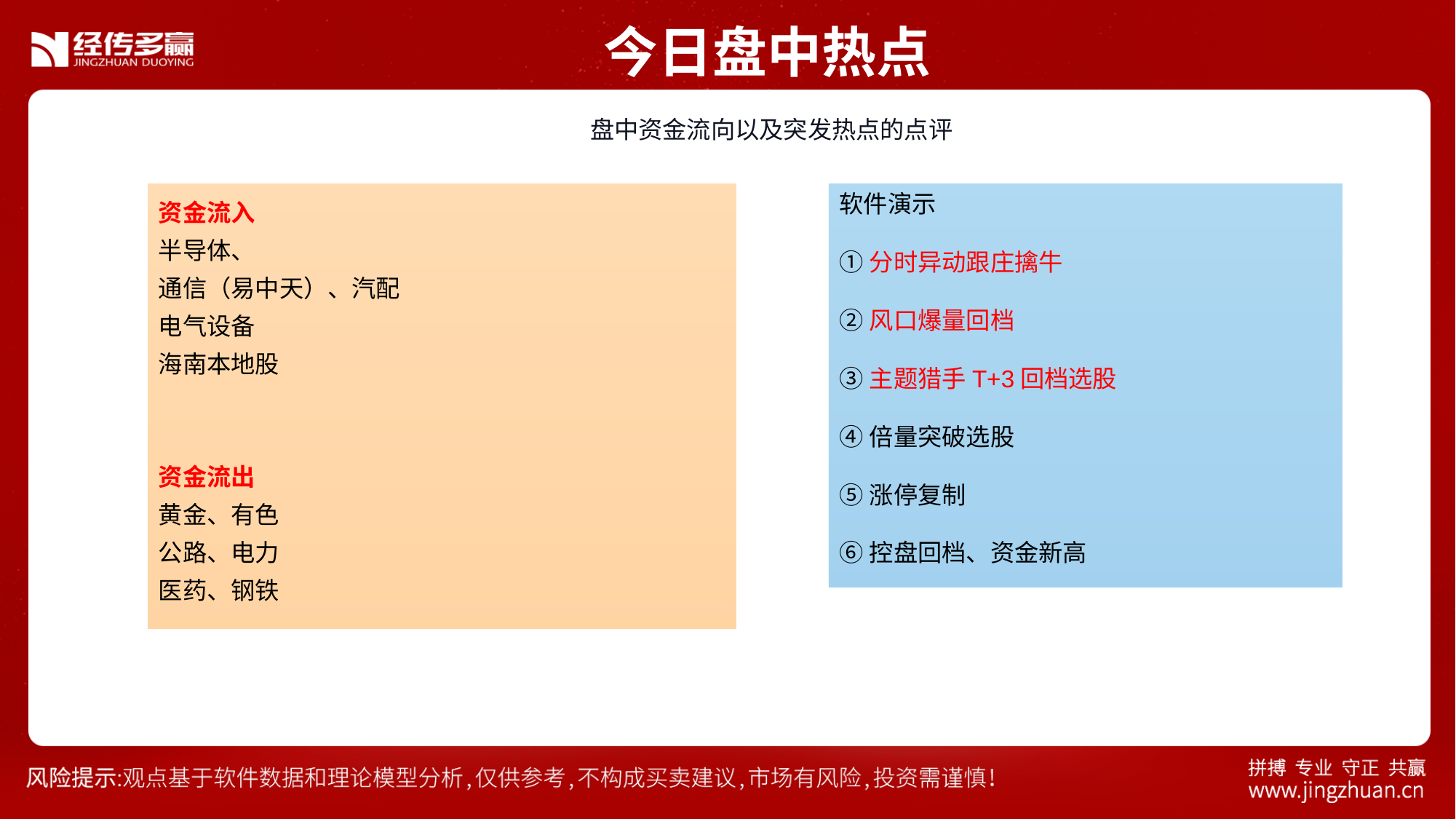

今日盘中热点
          盘中资金流向以及突发热点的点评

资金流入
半导体、
通信（易中天）、汽配
电气设备
海南本地股

资金流出
黄金、有色
公路、电力
医药、钢铁

软件演示

①分时异动跟庄擒牛

②风口爆量回档

③主题猎手T+3回档选股

④倍量突破选股

⑤涨停复制

⑥控盘回档、资金新高